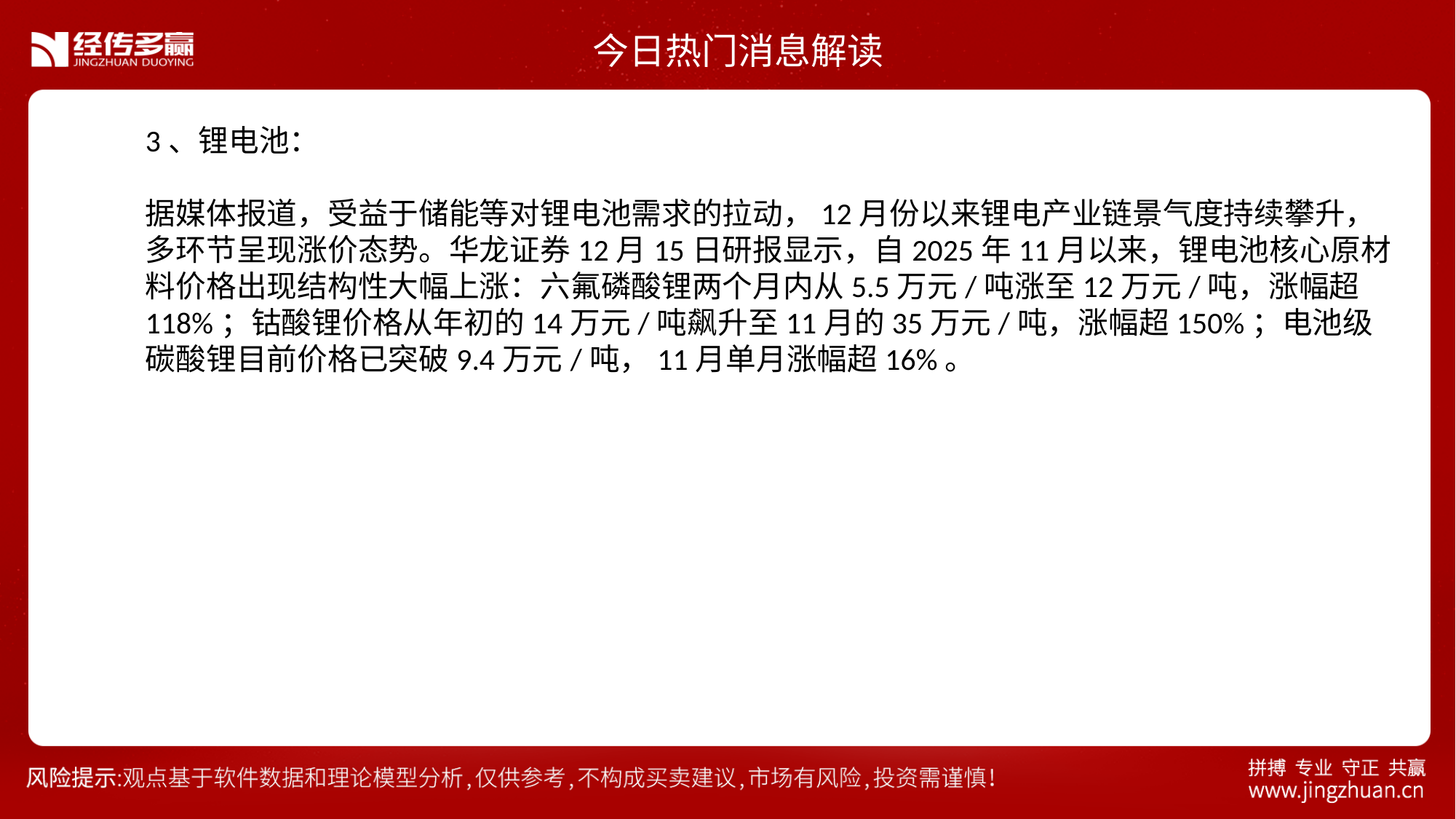

今日热门消息解读
3、锂电池：

据媒体报道，受益于储能等对锂电池需求的拉动，12月份以来锂电产业链景气度持续攀升，多环节呈现涨价态势。华龙证券12月15日研报显示，自2025年11月以来，锂电池核心原材料价格出现结构性大幅上涨：六氟磷酸锂两个月内从5.5万元/吨涨至12万元/吨，涨幅超118%；钴酸锂价格从年初的14万元/吨飙升至11月的35万元/吨，涨幅超150%；电池级碳酸锂目前价格已突破9.4万元/吨，11月单月涨幅超16%。